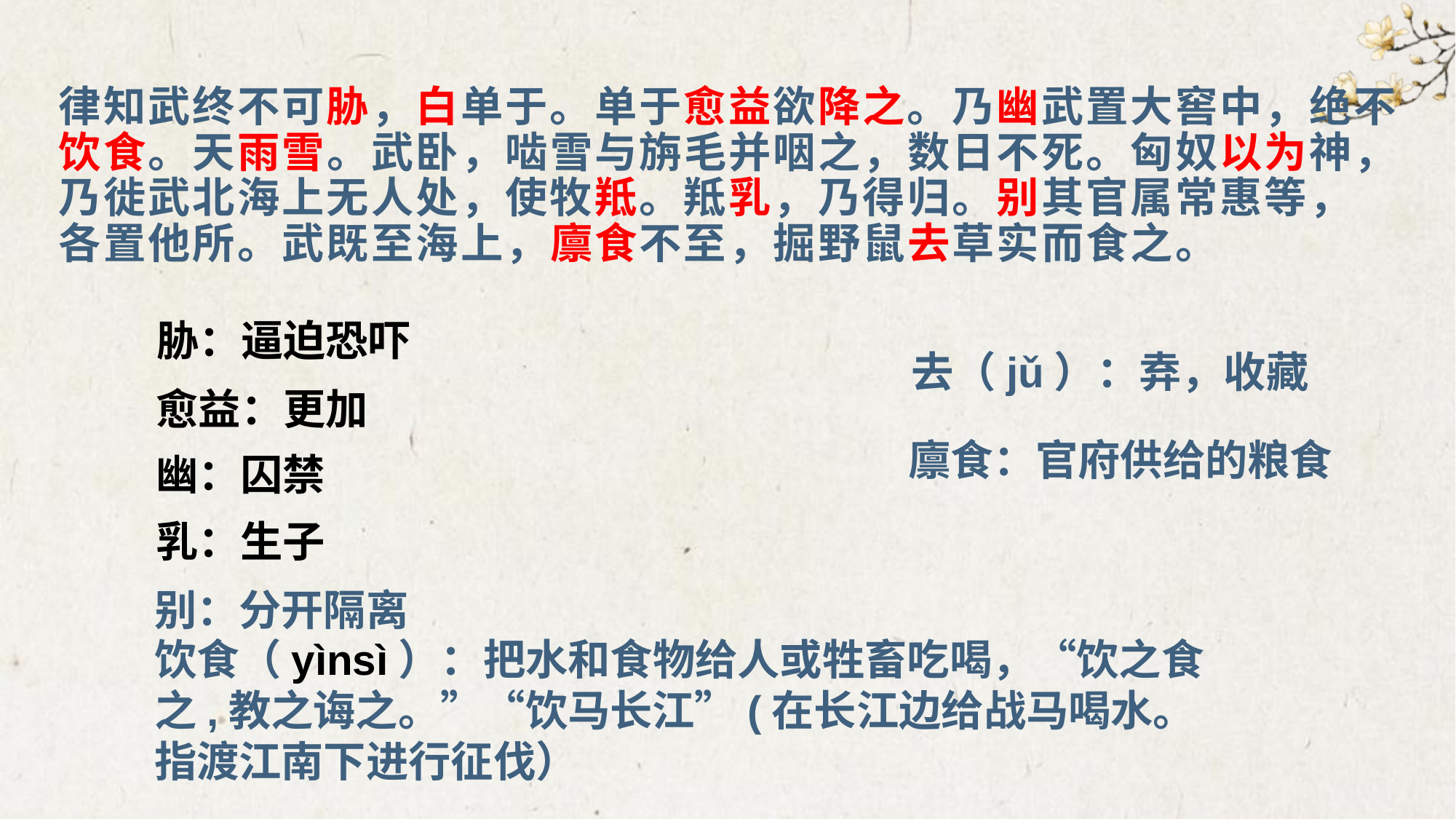

律知武终不可胁，白单于。单于愈益欲降之。乃幽武置大窖中，绝不饮食。天雨雪。武卧，啮雪与旃毛并咽之，数日不死。匈奴以为神，乃徙武北海上无人处，使牧羝。羝乳，乃得归。别其官属常惠等，各置他所。武既至海上，廪食不至，掘野鼠去草实而食之。
胁：逼迫恐吓
去（jǔ）：弆，收藏
愈益：更加
廪食：官府供给的粮食
幽：囚禁
乳：生子
别：分开隔离
饮食（yìnsì）：把水和食物给人或牲畜吃喝，“饮之食之,教之诲之。”“饮马长江”(在长江边给战马喝水。指渡江南下进行征伐）